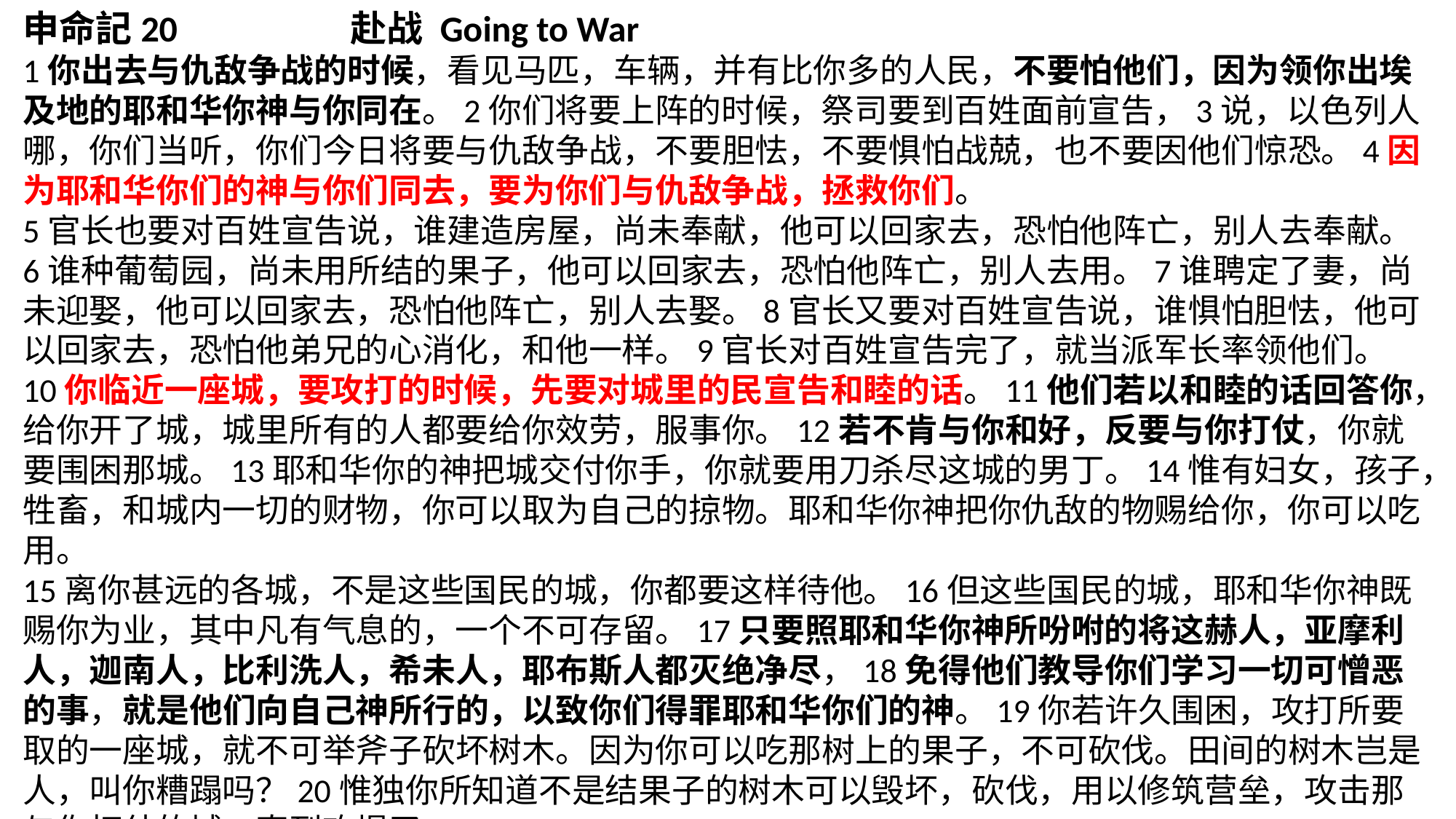

申命記20		赴战 Going to War
1你出去与仇敌争战的时候，看见马匹，车辆，并有比你多的人民，不要怕他们，因为领你出埃及地的耶和华你神与你同在。2你们将要上阵的时候，祭司要到百姓面前宣告，3说，以色列人哪，你们当听，你们今日将要与仇敌争战，不要胆怯，不要惧怕战兢，也不要因他们惊恐。4因为耶和华你们的神与你们同去，要为你们与仇敌争战，拯救你们。
5官长也要对百姓宣告说，谁建造房屋，尚未奉献，他可以回家去，恐怕他阵亡，别人去奉献。6谁种葡萄园，尚未用所结的果子，他可以回家去，恐怕他阵亡，别人去用。7谁聘定了妻，尚未迎娶，他可以回家去，恐怕他阵亡，别人去娶。8官长又要对百姓宣告说，谁惧怕胆怯，他可以回家去，恐怕他弟兄的心消化，和他一样。9官长对百姓宣告完了，就当派军长率领他们。
10你临近一座城，要攻打的时候，先要对城里的民宣告和睦的话。11他们若以和睦的话回答你，给你开了城，城里所有的人都要给你效劳，服事你。12若不肯与你和好，反要与你打仗，你就要围困那城。13耶和华你的神把城交付你手，你就要用刀杀尽这城的男丁。14惟有妇女，孩子，牲畜，和城内一切的财物，你可以取为自己的掠物。耶和华你神把你仇敌的物赐给你，你可以吃用。
15离你甚远的各城，不是这些国民的城，你都要这样待他。16但这些国民的城，耶和华你神既赐你为业，其中凡有气息的，一个不可存留。17只要照耶和华你神所吩咐的将这赫人，亚摩利人，迦南人，比利洗人，希未人，耶布斯人都灭绝净尽，18免得他们教导你们学习一切可憎恶的事，就是他们向自己神所行的，以致你们得罪耶和华你们的神。19你若许久围困，攻打所要取的一座城，就不可举斧子砍坏树木。因为你可以吃那树上的果子，不可砍伐。田间的树木岂是人，叫你糟蹋吗？20惟独你所知道不是结果子的树木可以毁坏，砍伐，用以修筑营垒，攻击那与你打仗的城，直到攻塌了。